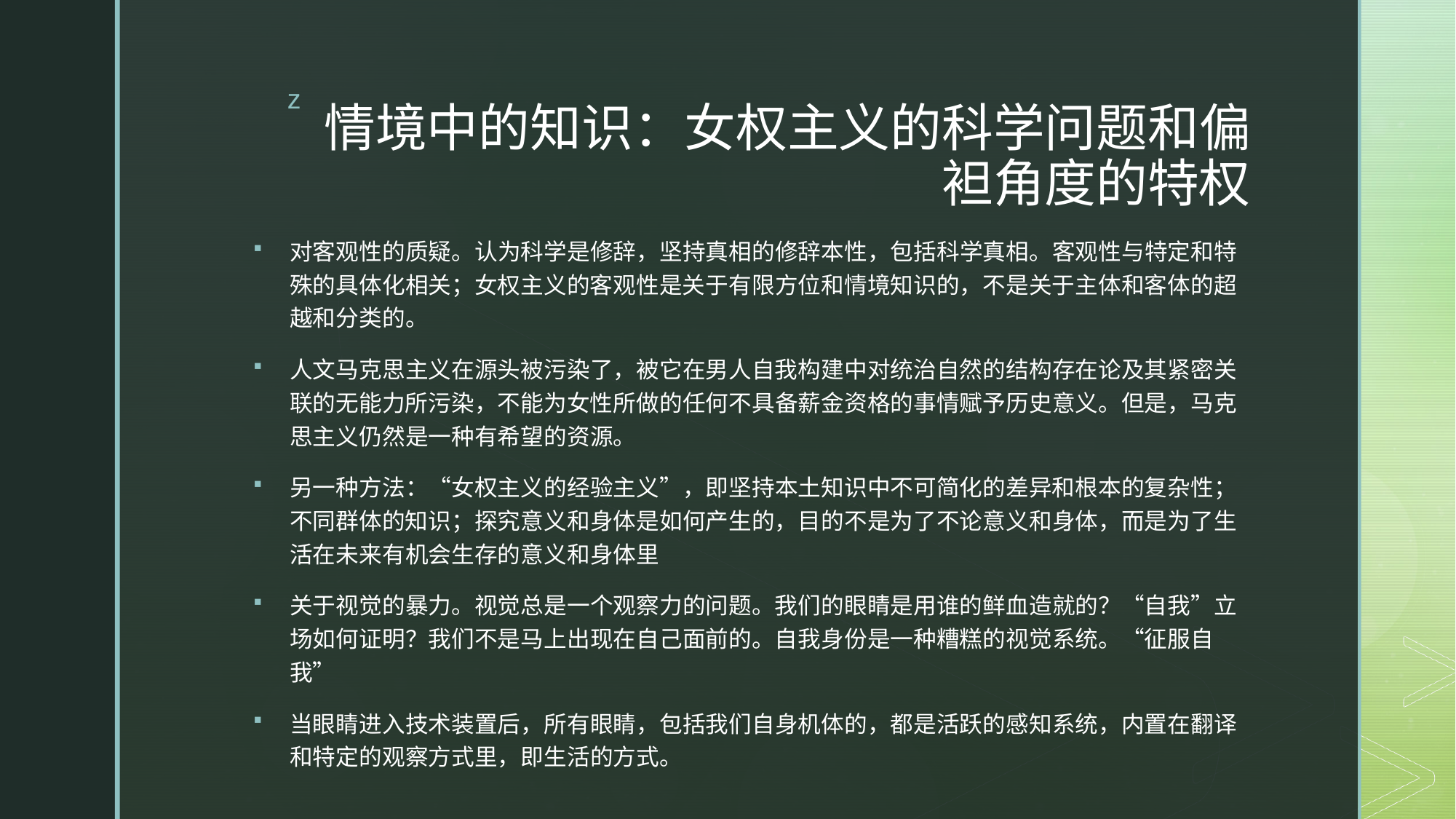

# 情境中的知识：女权主义的科学问题和偏袒角度的特权
对客观性的质疑。认为科学是修辞，坚持真相的修辞本性，包括科学真相。客观性与特定和特殊的具体化相关；女权主义的客观性是关于有限方位和情境知识的，不是关于主体和客体的超越和分类的。
人文马克思主义在源头被污染了，被它在男人自我构建中对统治自然的结构存在论及其紧密关联的无能力所污染，不能为女性所做的任何不具备薪金资格的事情赋予历史意义。但是，马克思主义仍然是一种有希望的资源。
另一种方法：“女权主义的经验主义”，即坚持本土知识中不可简化的差异和根本的复杂性；不同群体的知识；探究意义和身体是如何产生的，目的不是为了不论意义和身体，而是为了生活在未来有机会生存的意义和身体里
关于视觉的暴力。视觉总是一个观察力的问题。我们的眼睛是用谁的鲜血造就的？“自我”立场如何证明？我们不是马上出现在自己面前的。自我身份是一种糟糕的视觉系统。“征服自我”
当眼睛进入技术装置后，所有眼睛，包括我们自身机体的，都是活跃的感知系统，内置在翻译和特定的观察方式里，即生活的方式。